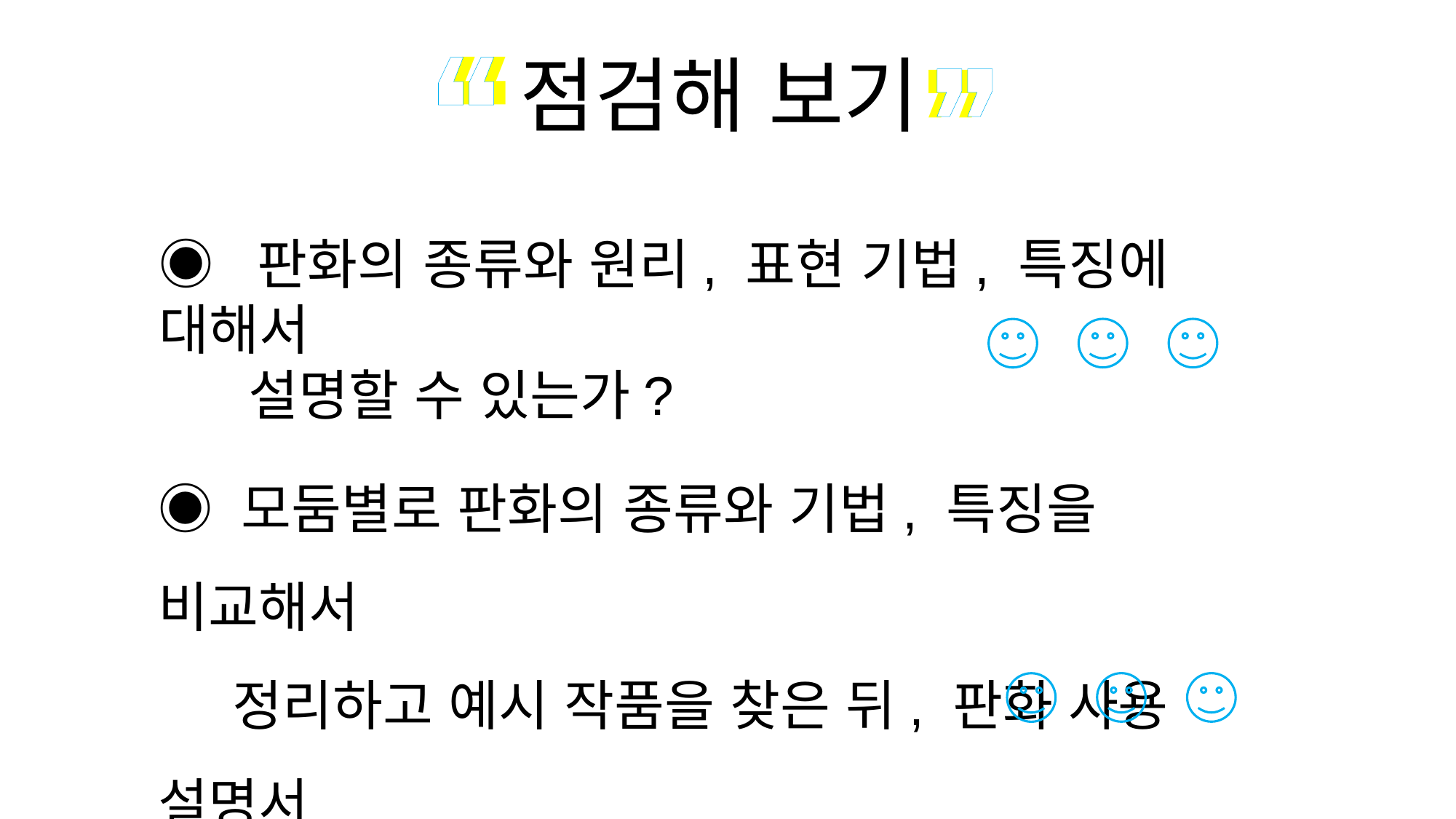

“
“
”
”
점검해 보기
◉  판화의 종류와 원리, 표현 기법, 특징에 대해서
     설명할 수 있는가?

◉ 모둠별로 판화의 종류와 기법, 특징을 비교해서
    정리하고 예시 작품을 찾은 뒤, 판화 사용 설명서
    만들어 보자.